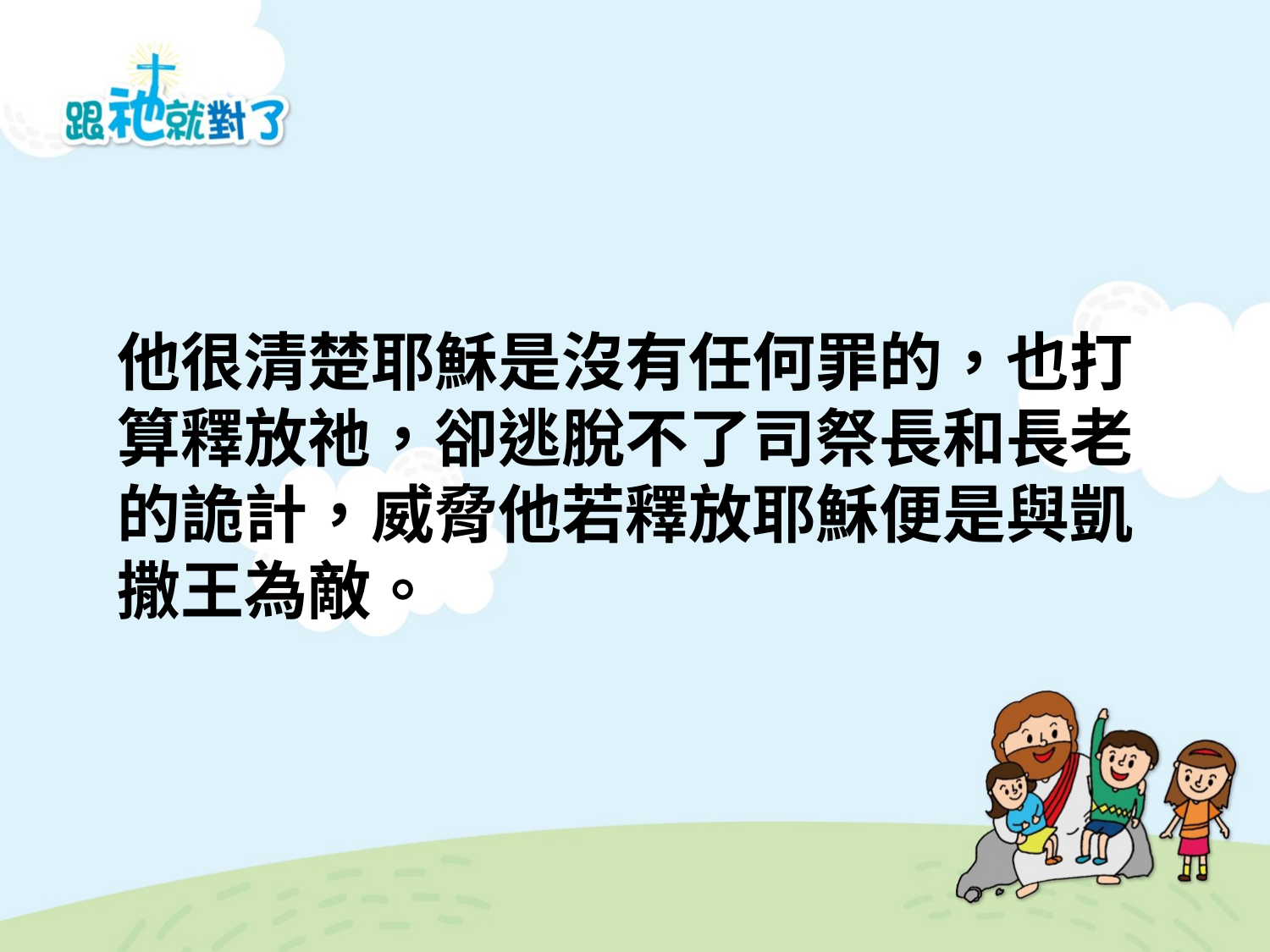

他很清楚耶穌是沒有任何罪的，也打算釋放祂，卻逃脫不了司祭長和長老的詭計，威脅他若釋放耶穌便是與凱撒王為敵。